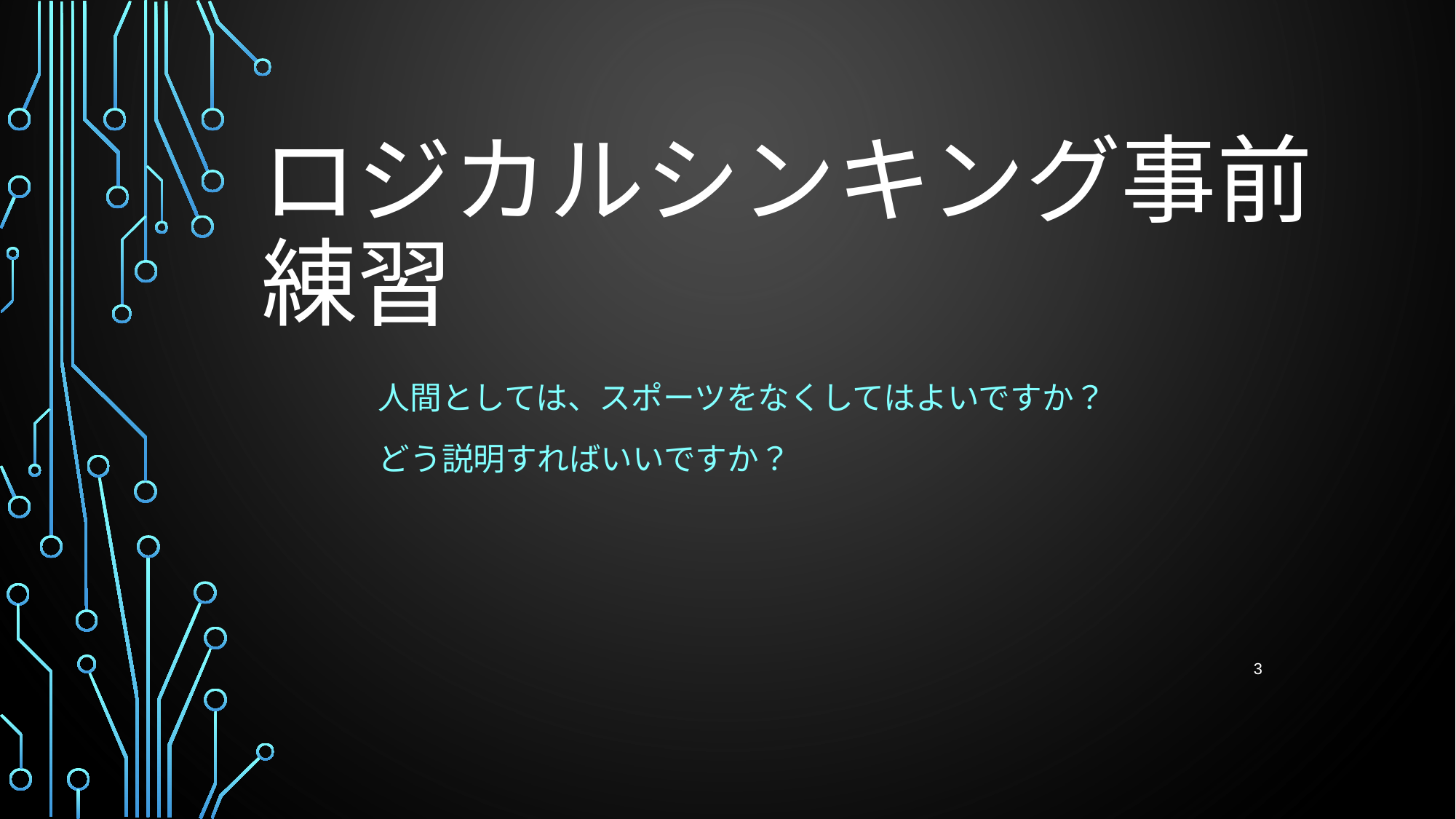

# ロジカルシンキング事前練習
人間としては、スポーツをなくしてはよいですか？
どう説明すればいいですか？
3